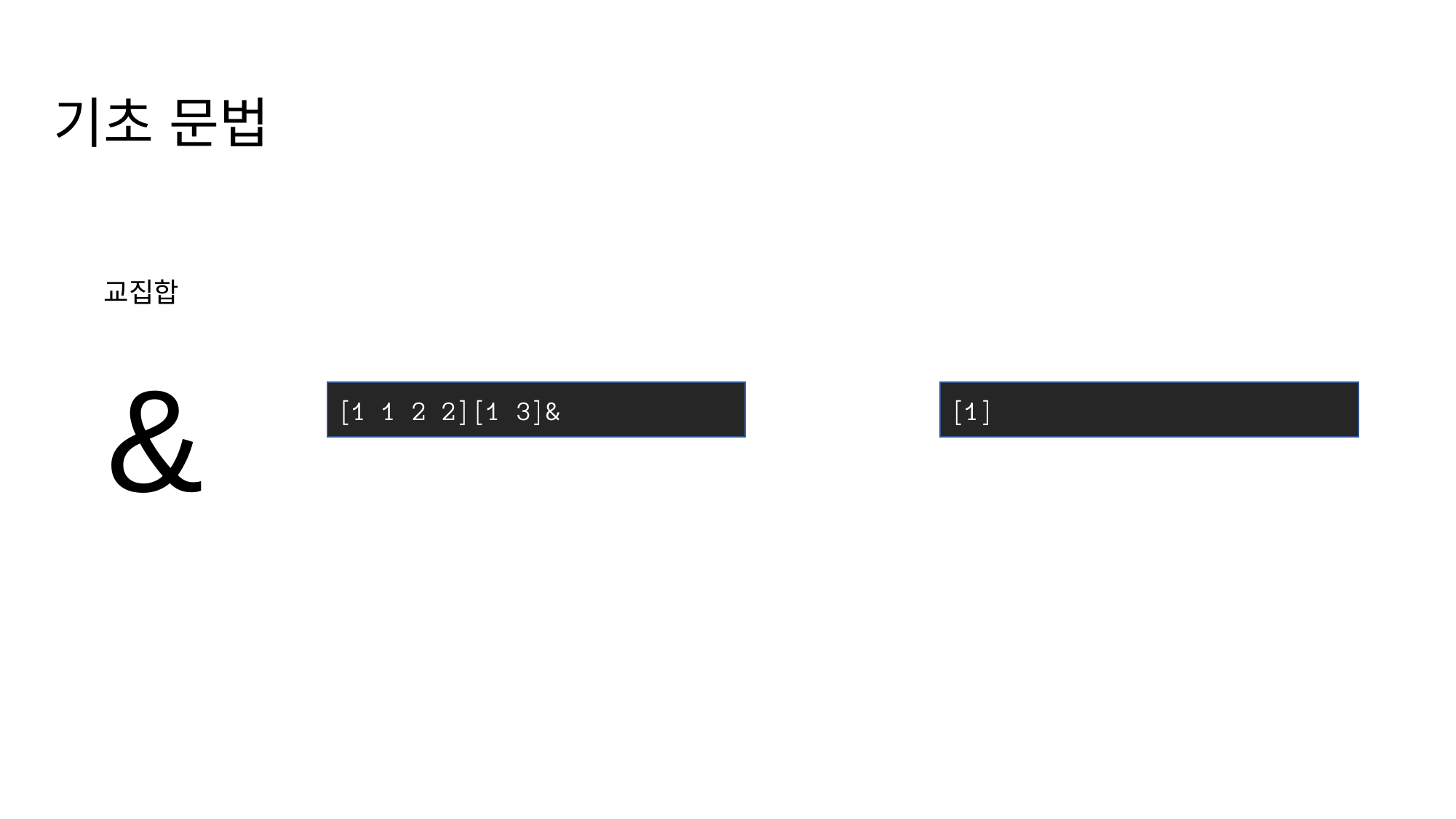

기초 문법
&
교집합
[1 1 2 2][1 3]&
[1]